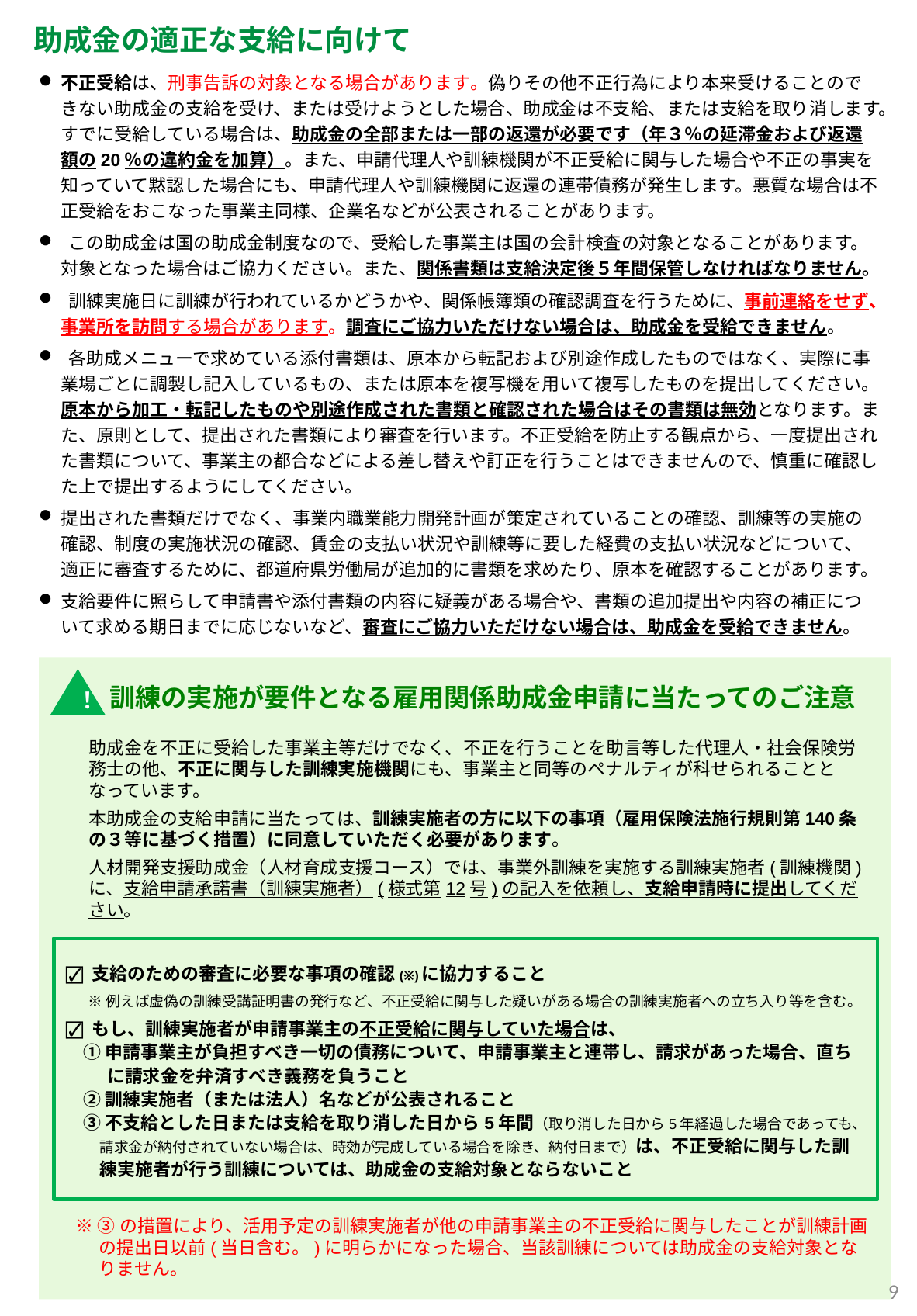

助成金の適正な支給に向けて
不正受給は、刑事告訴の対象となる場合があります。偽りその他不正行為により本来受けることのできない助成金の支給を受け、または受けようとした場合、助成金は不支給、または支給を取り消します。すでに受給している場合は、助成金の全部または一部の返還が必要です（年３％の延滞金および返還額の20％の違約金を加算）。また、申請代理人や訓練機関が不正受給に関与した場合や不正の事実を知っていて黙認した場合にも、申請代理人や訓練機関に返還の連帯債務が発生します。悪質な場合は不正受給をおこなった事業主同様、企業名などが公表されることがあります。
 この助成金は国の助成金制度なので、受給した事業主は国の会計検査の対象となることがあります。対象となった場合はご協力ください。また、関係書類は支給決定後５年間保管しなければなりません。
 訓練実施日に訓練が行われているかどうかや、関係帳簿類の確認調査を行うために、事前連絡をせず、事業所を訪問する場合があります。調査にご協力いただけない場合は、助成金を受給できません。
 各助成メニューで求めている添付書類は、原本から転記および別途作成したものではなく、実際に事業場ごとに調製し記入しているもの、または原本を複写機を用いて複写したものを提出してください。原本から加工・転記したものや別途作成された書類と確認された場合はその書類は無効となります。また、原則として、提出された書類により審査を行います。不正受給を防止する観点から、一度提出された書類について、事業主の都合などによる差し替えや訂正を行うことはできませんので、慎重に確認した上で提出するようにしてください。
提出された書類だけでなく、事業内職業能力開発計画が策定されていることの確認、訓練等の実施の確認、制度の実施状況の確認、賃金の支払い状況や訓練等に要した経費の支払い状況などについて、適正に審査するために、都道府県労働局が追加的に書類を求めたり、原本を確認することがあります。
支給要件に照らして申請書や添付書類の内容に疑義がある場合や、書類の追加提出や内容の補正について求める期日までに応じないなど、審査にご協力いただけない場合は、助成金を受給できません。

！
訓練の実施が要件となる雇用関係助成金申請に当たってのご注意
助成金を不正に受給した事業主等だけでなく、不正を行うことを助言等した代理人・社会保険労務士の他、不正に関与した訓練実施機関にも、事業主と同等のペナルティが科せられることとなっています。
本助成金の支給申請に当たっては、訓練実施者の方に以下の事項（雇用保険法施行規則第140条の３等に基づく措置）に同意していただく必要があります。
人材開発支援助成金（人材育成支援コース）では、事業外訓練を実施する訓練実施者(訓練機関)に、支給申請承諾書（訓練実施者）(様式第12号)の記入を依頼し、支給申請時に提出してください。

☑ 支給のための審査に必要な事項の確認(※)に協力すること
　※ 例えば虚偽の訓練受講証明書の発行など、不正受給に関与した疑いがある場合の訓練実施者への立ち入り等を含む。

☑ もし、訓練実施者が申請事業主の不正受給に関与していた場合は、
　① 申請事業主が負担すべき一切の債務について、申請事業主と連帯し、請求があった場合、直ちに請求金を弁済すべき義務を負うこと
　② 訓練実施者（または法人）名などが公表されること
　③ 不支給とした日または支給を取り消した日から5年間（取り消した日から5年経過した場合であっても、請求金が納付されていない場合は、時効が完成している場合を除き、納付日まで）は、不正受給に関与した訓練実施者が行う訓練については、助成金の支給対象とならないこと

※ ③の措置により、活用予定の訓練実施者が他の申請事業主の不正受給に関与したことが訓練計画の提出日以前(当日含む。)に明らかになった場合、当該訓練については助成金の支給対象となりません。
9